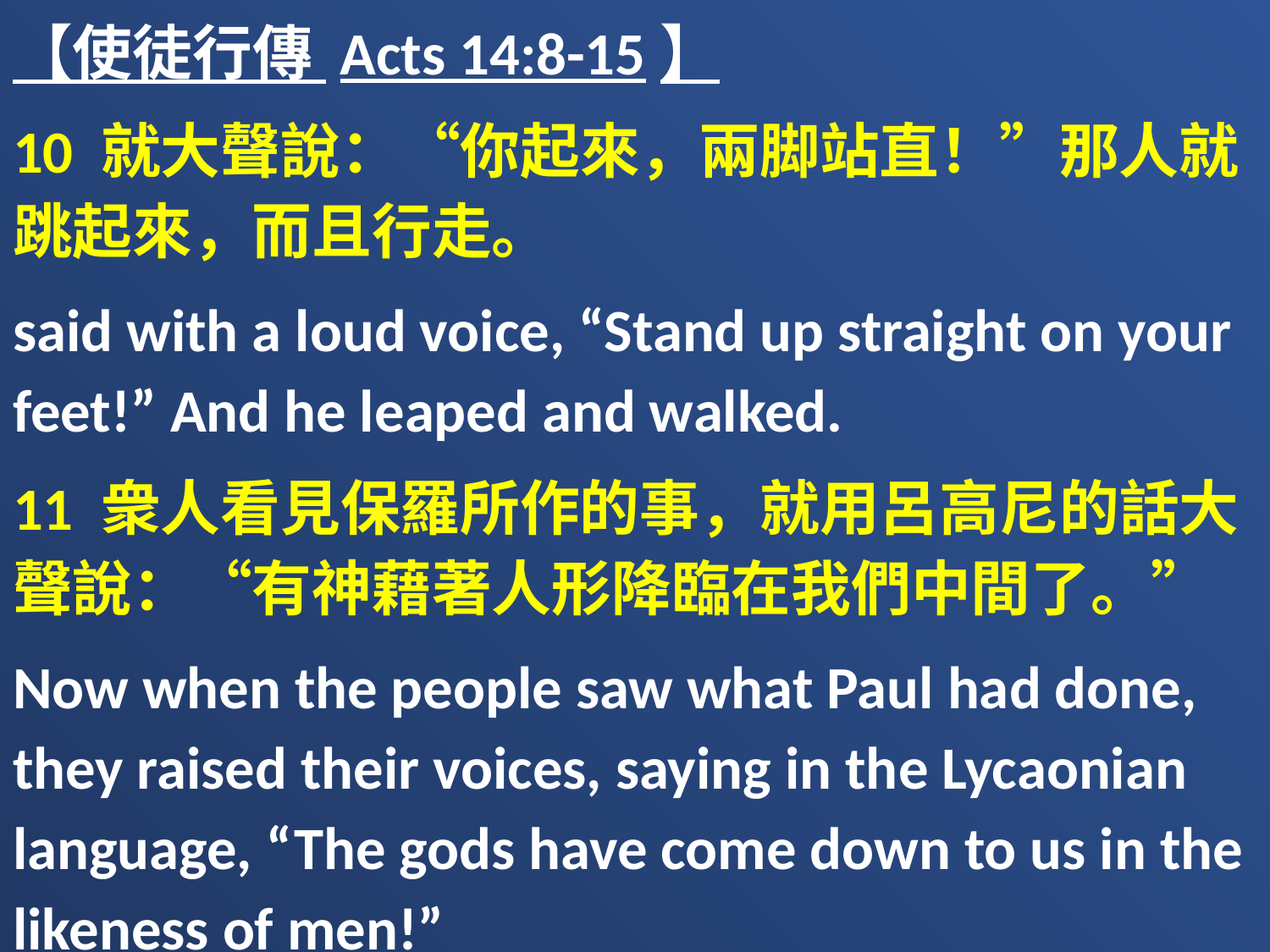

【使徒行傳 Acts 14:8-15】
10 就大聲說：“你起來，兩脚站直！”那人就跳起來，而且行走。
said with a loud voice, “Stand up straight on your feet!” And he leaped and walked.
11 衆人看見保羅所作的事，就用呂高尼的話大聲說：“有神藉著人形降臨在我們中間了。”
Now when the people saw what Paul had done, they raised their voices, saying in the Lycaonian language, “The gods have come down to us in the likeness of men!”